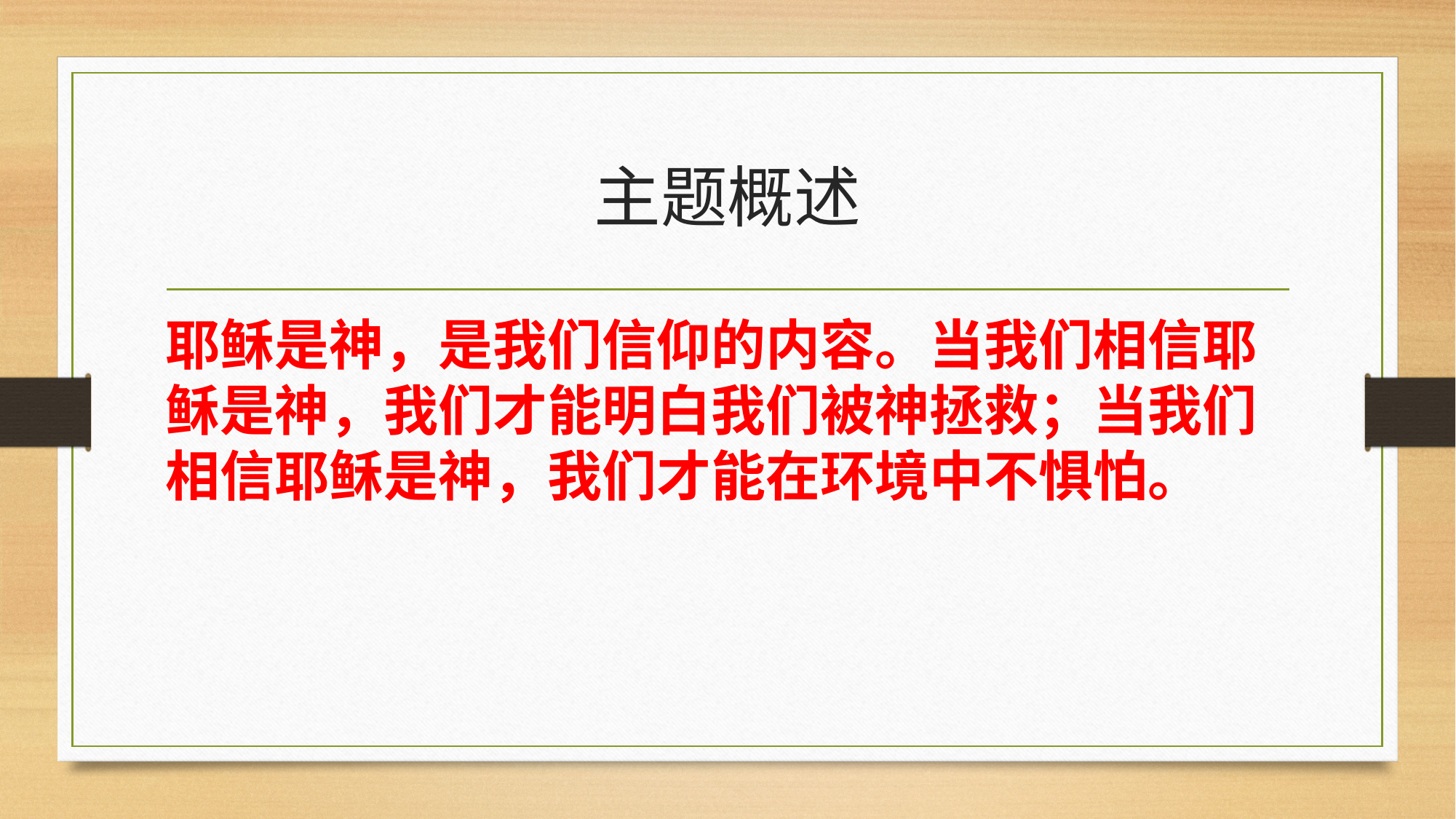

# 主题概述
耶稣是神，是我们信仰的内容。当我们相信耶稣是神，我们才能明白我们被神拯救；当我们相信耶稣是神，我们才能在环境中不惧怕。